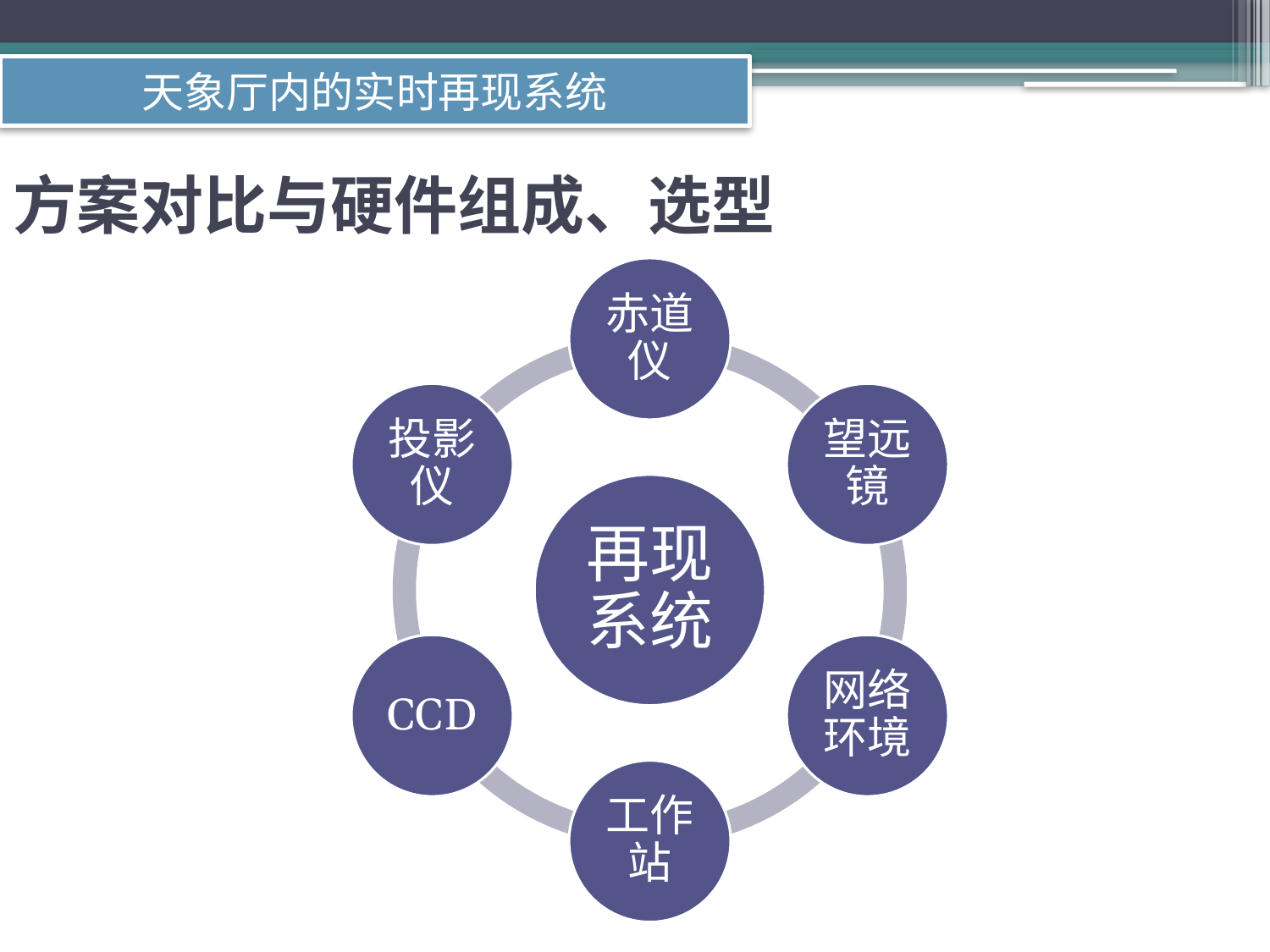

天象厅内的实时再现系统
# 方案对比与硬件组成、选型
再现系统
赤道仪
望远镜
网络环境
工作站
CCD
投影仪